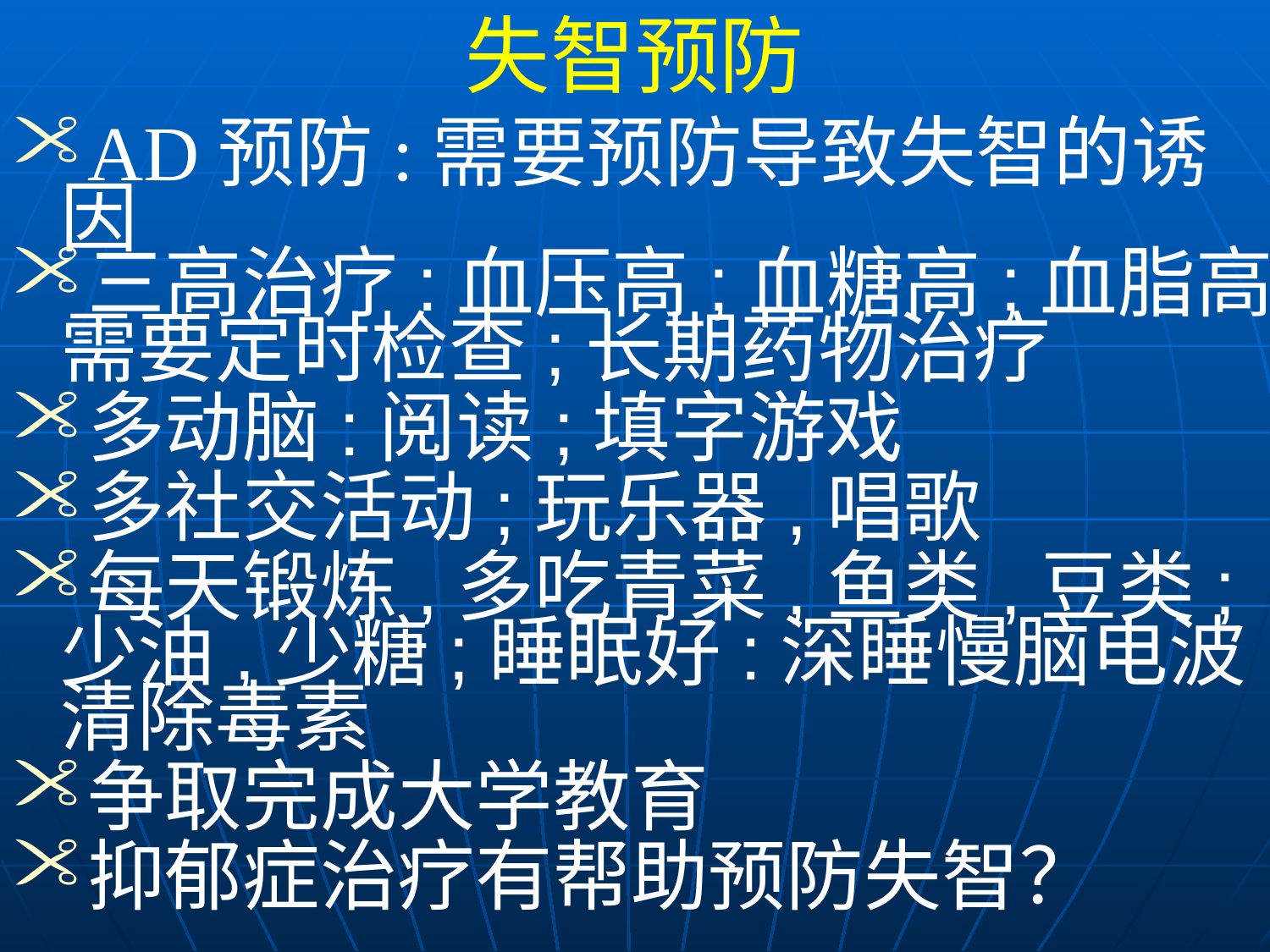

失智预防
AD预防:需要预防导致失智的诱因
三高治疗:血压高;血糖高;血脂高;需要定时检查;长期药物治疗
多动脑:阅读;填字游戏
多社交活动;玩乐器,唱歌
每天锻炼,多吃青菜,鱼类,豆类;少油,少糖;睡眠好:深睡慢脑电波清除毒素
争取完成大学教育
抑郁症治疗有帮助预防失智？